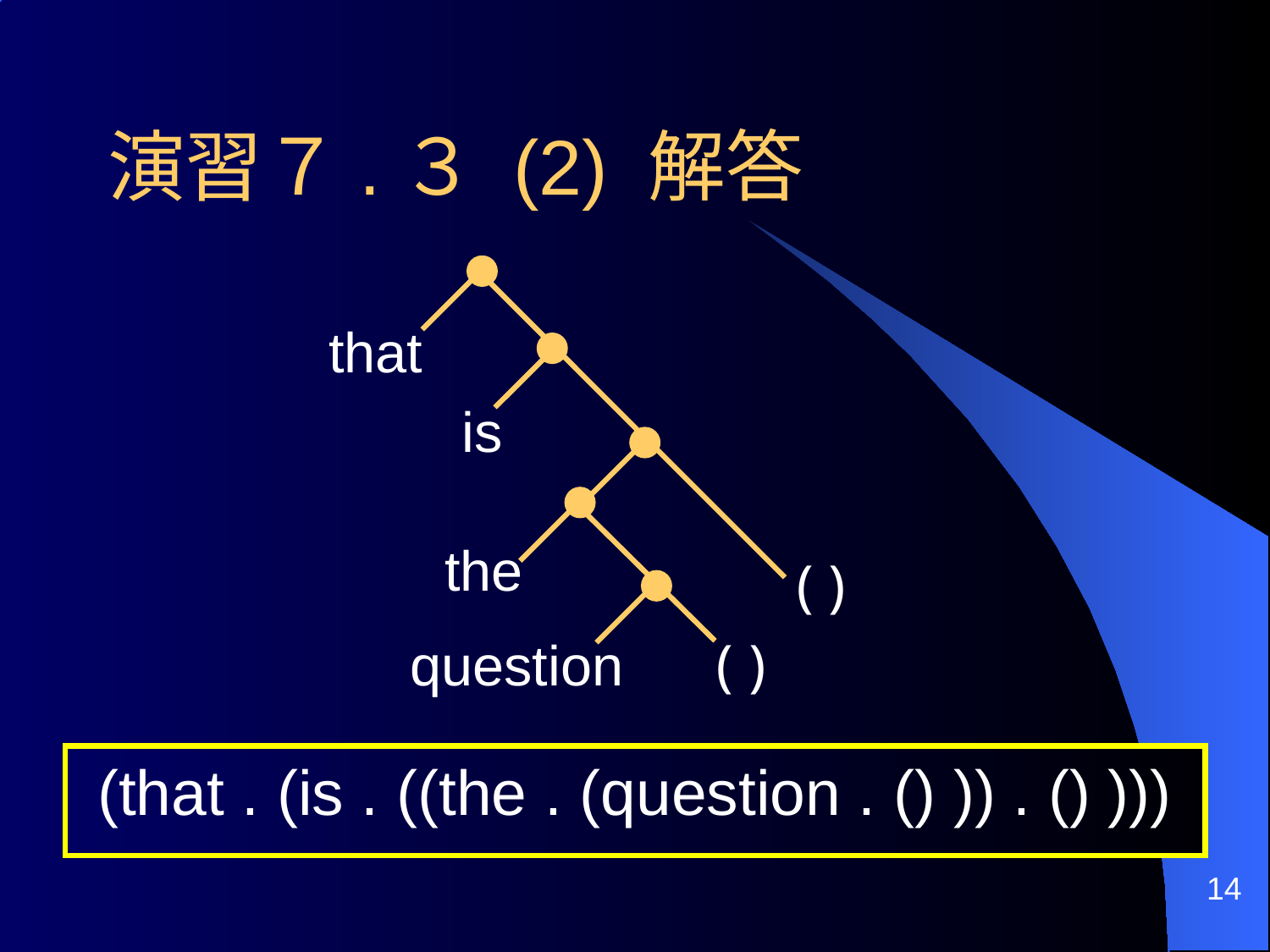

演習７.３ (2) 解答

that

is

the

question
()
()
(that . (is . ((the . (question . () )) . () )))
14